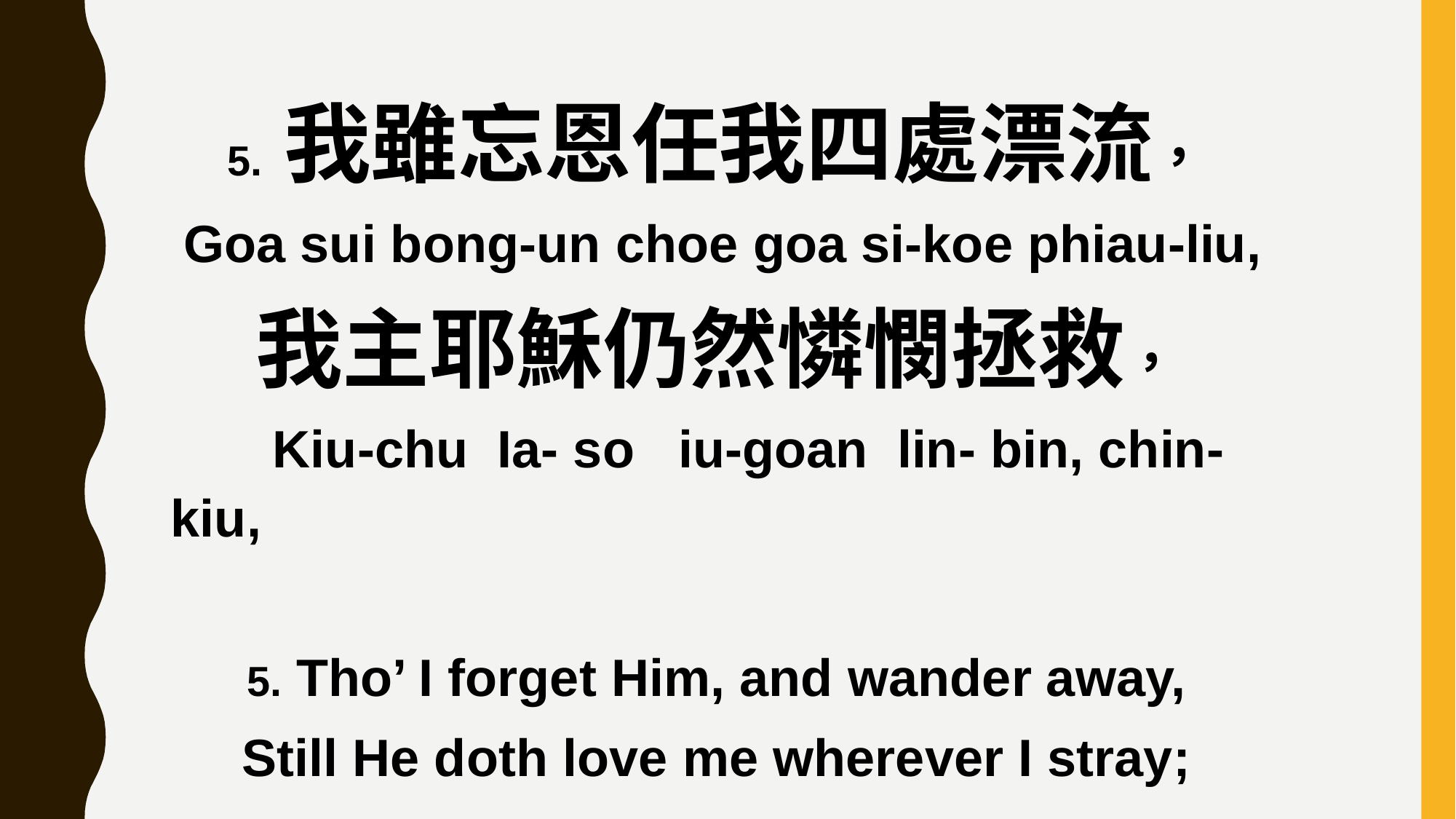

5. 我雖忘恩任我四處漂流，
 Goa sui bong-un choe goa si-koe phiau-liu,
我主耶穌仍然憐憫拯救，
       Kiu-chu  Ia- so   iu-goan  lin- bin, chin-kiu,

5. Tho’ I forget Him, and wander away,
Still He doth love me wherever I stray;